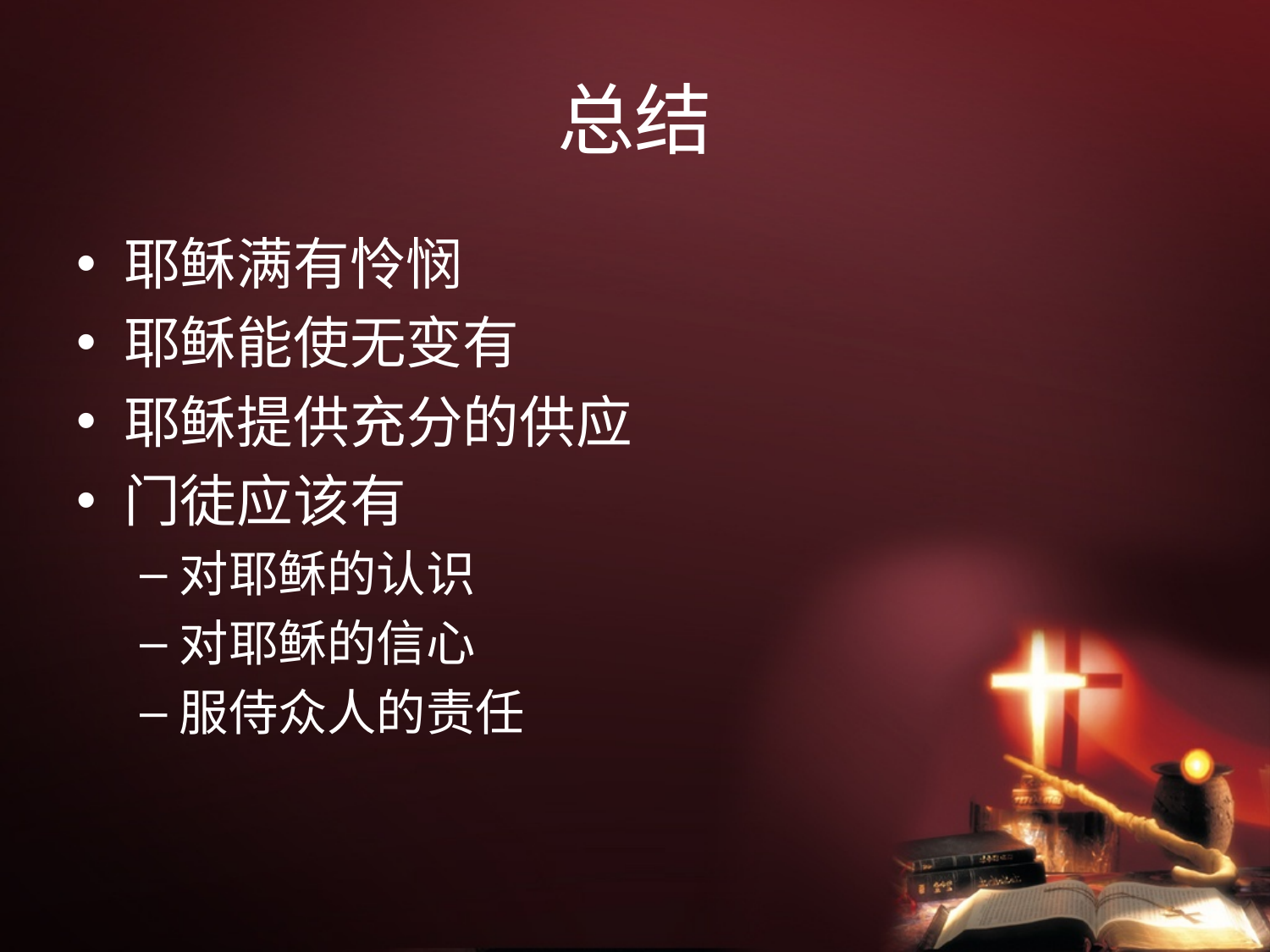

# 总结
耶稣满有怜悯
耶稣能使无变有
耶稣提供充分的供应
门徒应该有
对耶稣的认识
对耶稣的信心
服侍众人的责任